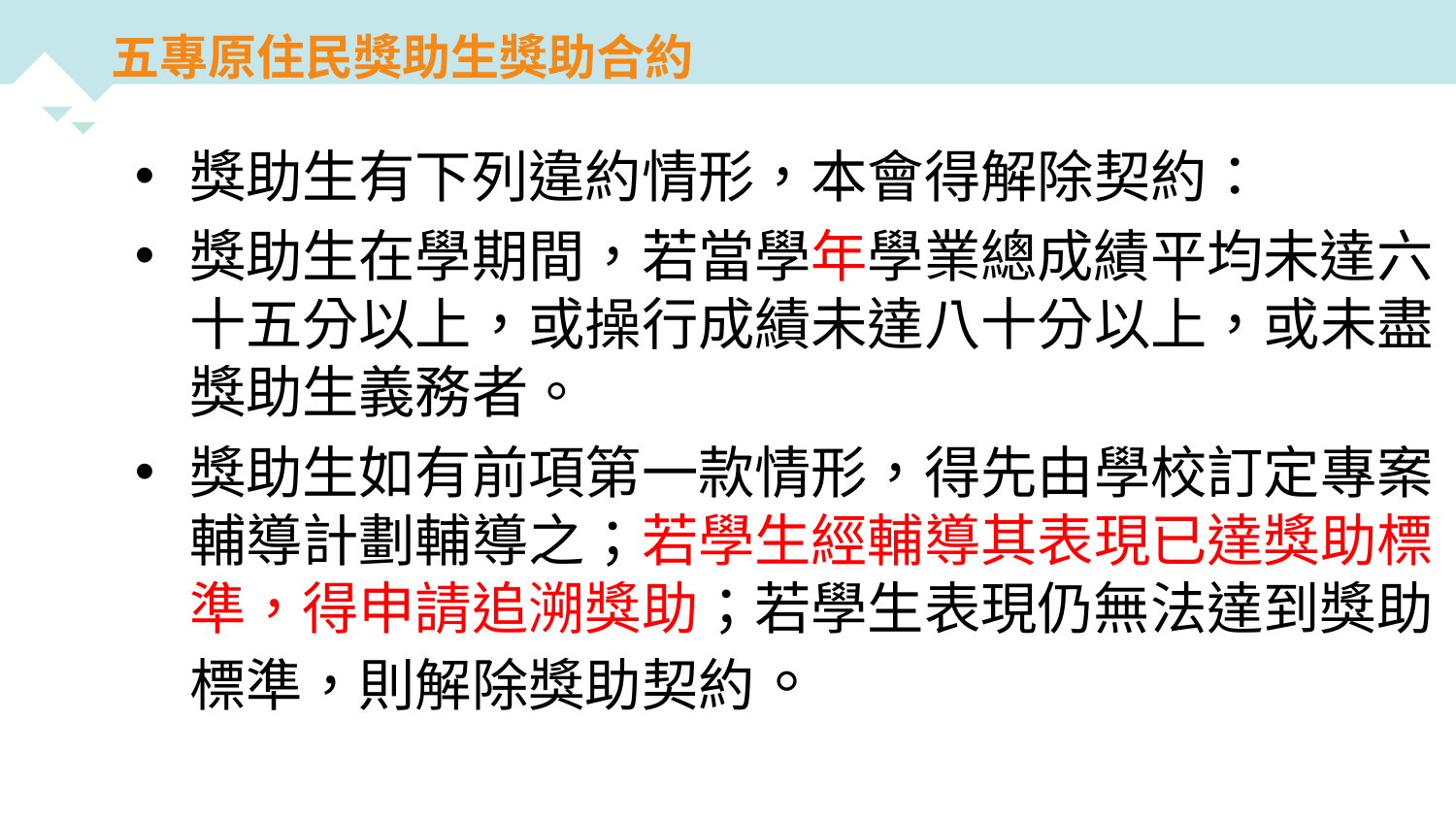

五專原住民獎助生獎助合約
獎助生有下列違約情形，本會得解除契約：
獎助生在學期間，若當學年學業總成績平均未達六十五分以上，或操行成績未達八十分以上，或未盡獎助生義務者。
獎助生如有前項第一款情形，得先由學校訂定專案輔導計劃輔導之；若學生經輔導其表現已達獎助標準，得申請追溯獎助；若學生表現仍無法達到獎助標準，則解除獎助契約。